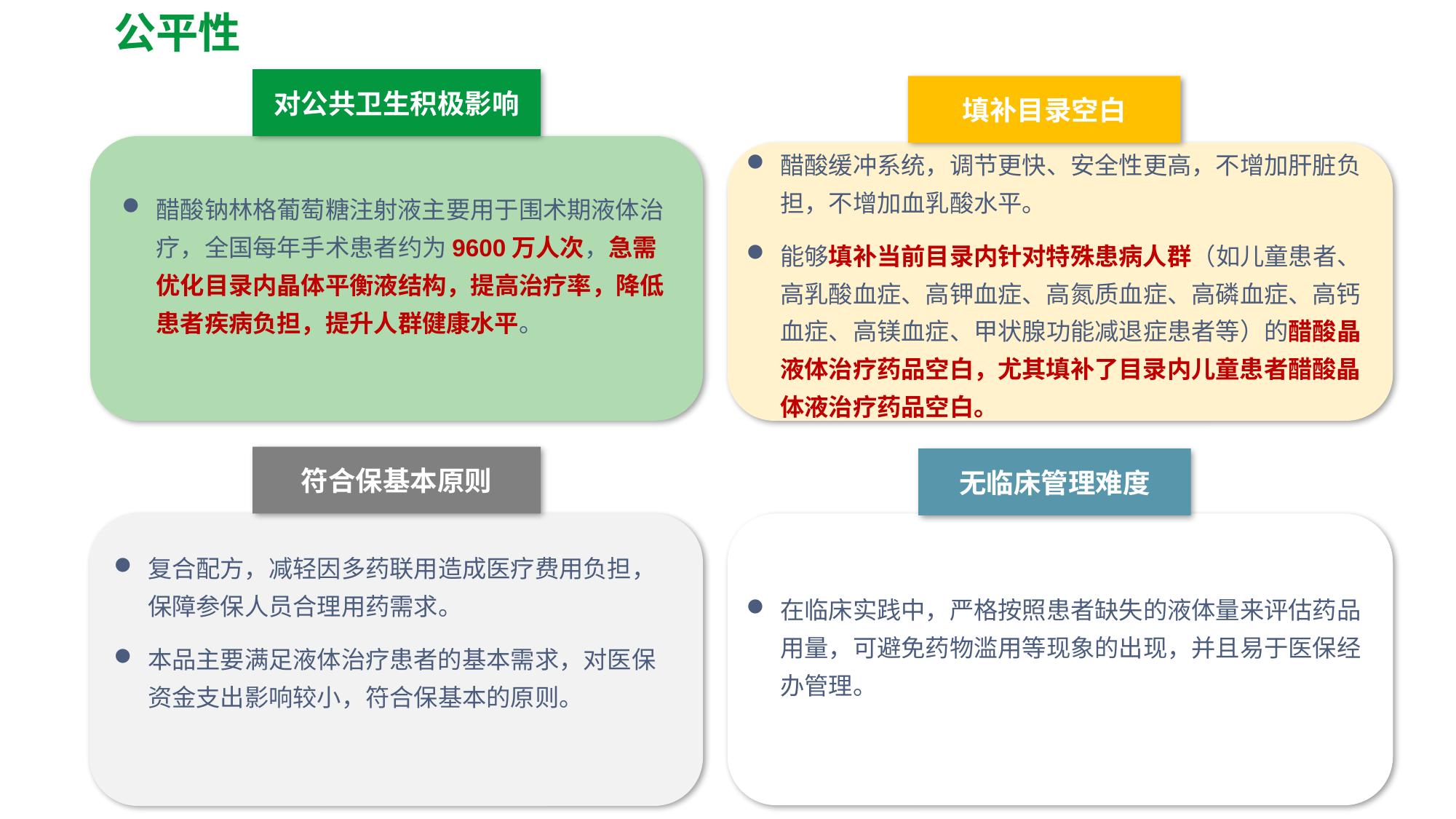

公平性
对公共卫生积极影响
填补目录空白

醋酸钠林格葡萄糖注射液主要用于围术期液体治疗，全国每年手术患者约为9600万人次，急需优化目录内晶体平衡液结构，提高治疗率，降低患者疾病负担，提升人群健康水平。
醋酸缓冲系统，调节更快、安全性更高，不增加肝脏负担，不增加血乳酸水平。
能够填补当前目录内针对特殊患病人群（如儿童患者、高乳酸血症、高钾血症、高氮质血症、高磷血症、高钙血症、高镁血症、甲状腺功能减退症患者等）的醋酸晶液体治疗药品空白，尤其填补了目录内儿童患者醋酸晶体液治疗药品空白。

符合保基本原则
无临床管理难度

在临床实践中，严格按照患者缺失的液体量来评估药品用量，可避免药物滥用等现象的出现，并且易于医保经办管理。
复合配方，减轻因多药联用造成医疗费用负担，保障参保人员合理用药需求。
本品主要满足液体治疗患者的基本需求，对医保资金支出影响较小，符合保基本的原则。